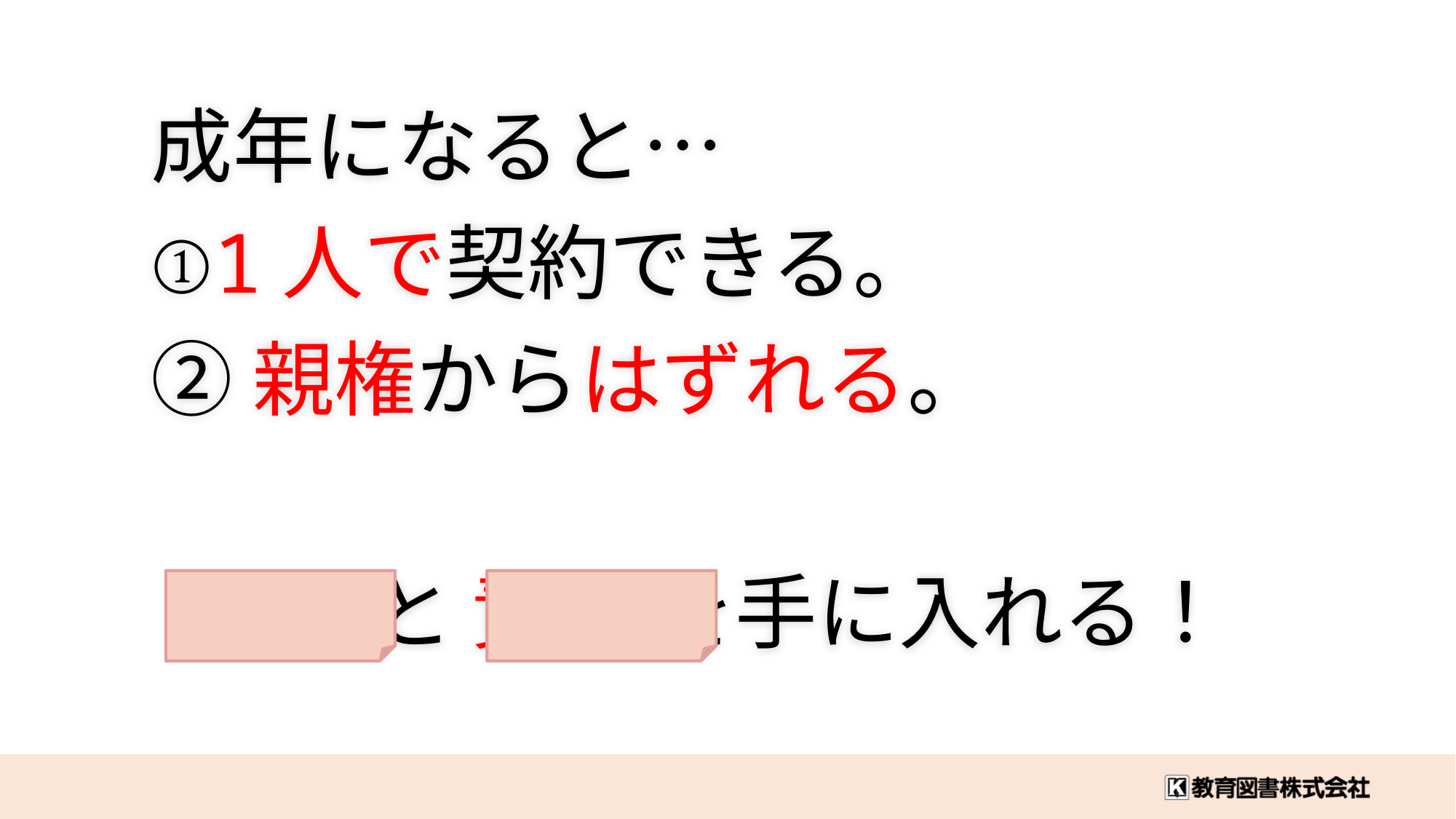

成年になると…
①1人で契約できる。
②親権からはずれる。

 自由 と 責任 を手に入れる！